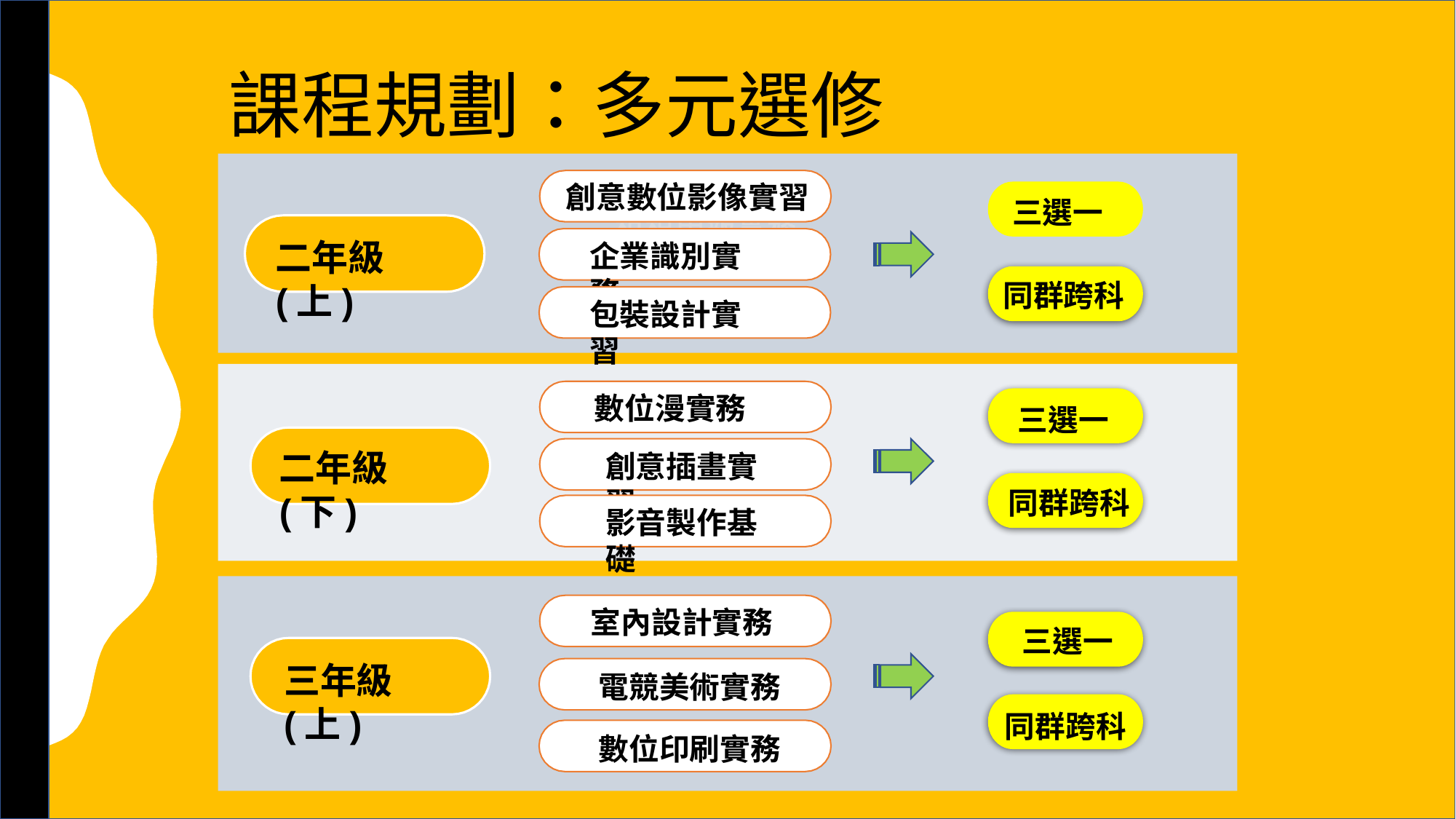

課程規劃：多元選修

創意數位影像實習

三選一

二年級 (上)
企業識別實務

同群跨科

包裝設計實習

數位漫實務

三選一

二年級 (下)
創意插畫實習

同群跨科

影音製作基礎

室內設計實務

三選一

三年級 (上)

電競美術實務

同群跨科

數位印刷實務